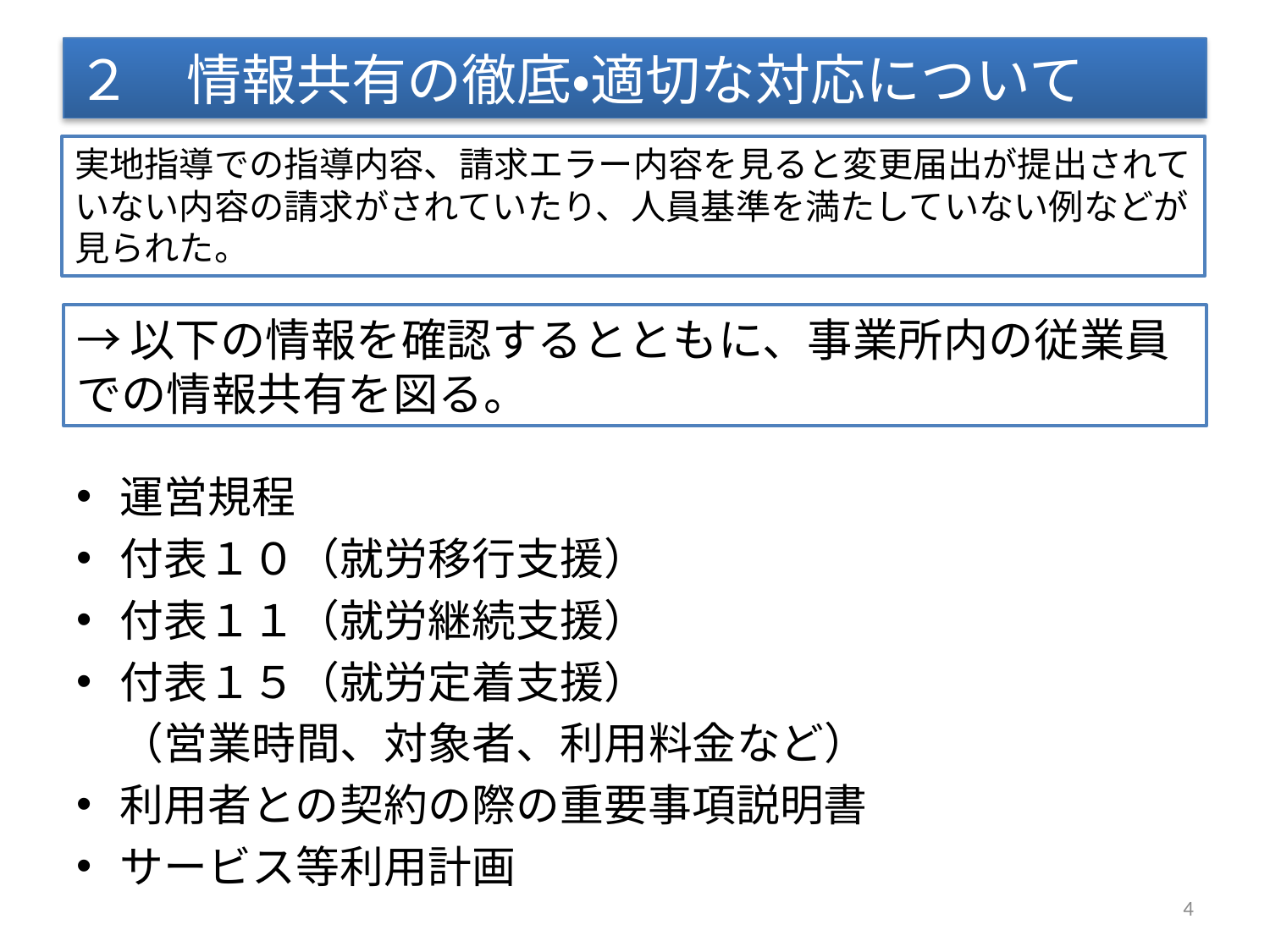

# ２　情報共有の徹底・適切な対応について
実地指導での指導内容、請求エラー内容を見ると変更届出が提出されていない内容の請求がされていたり、人員基準を満たしていない例などが見られた。
→以下の情報を確認するとともに、事業所内の従業員での情報共有を図る。
運営規程
付表１０（就労移行支援）
付表１１（就労継続支援）
付表１５（就労定着支援）
　（営業時間、対象者、利用料金など）
利用者との契約の際の重要事項説明書
サービス等利用計画
4